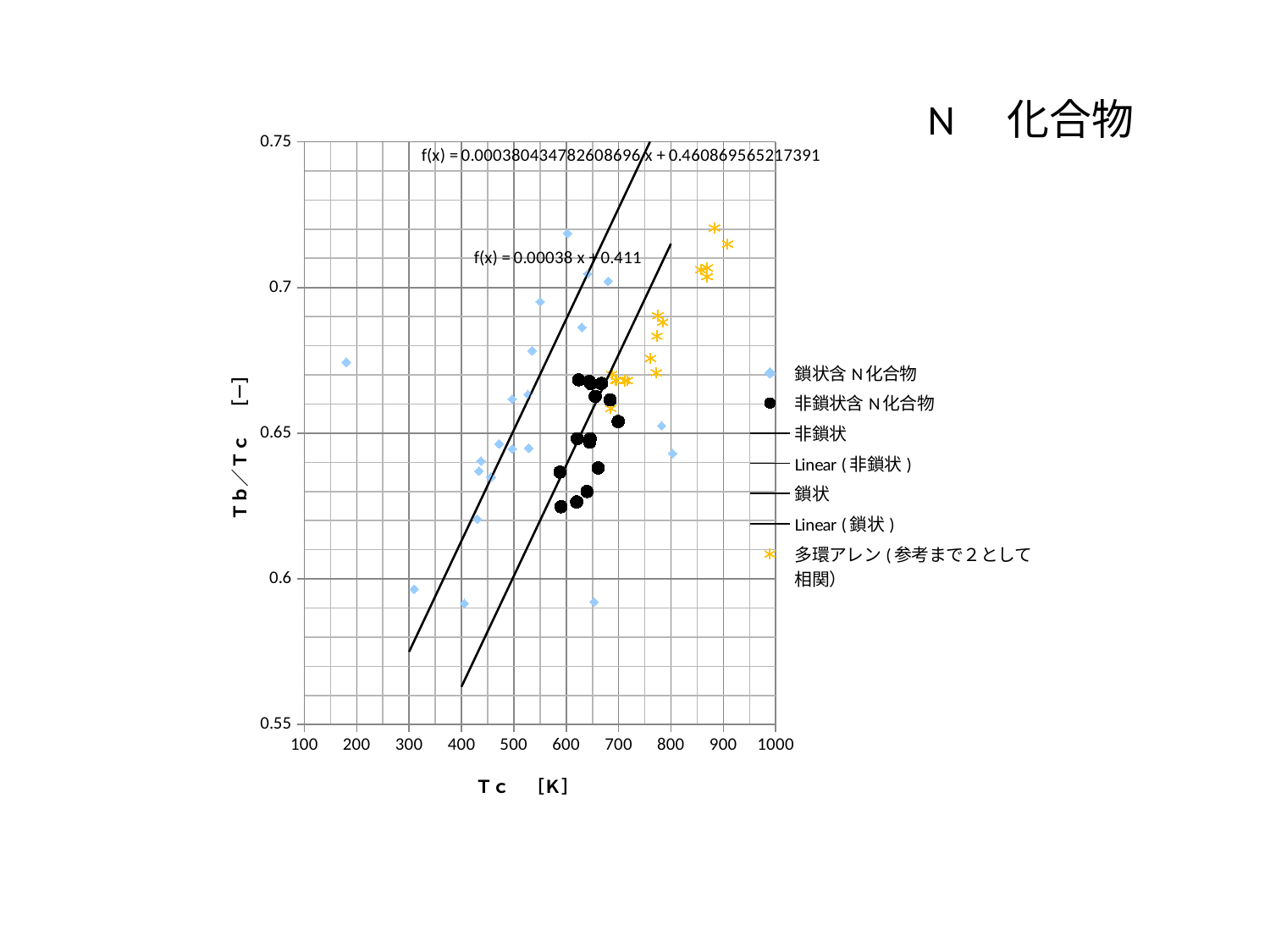

N　化合物

### Chart

| Category |  |  |  |  |  |
|---|---|---|---|---|---|